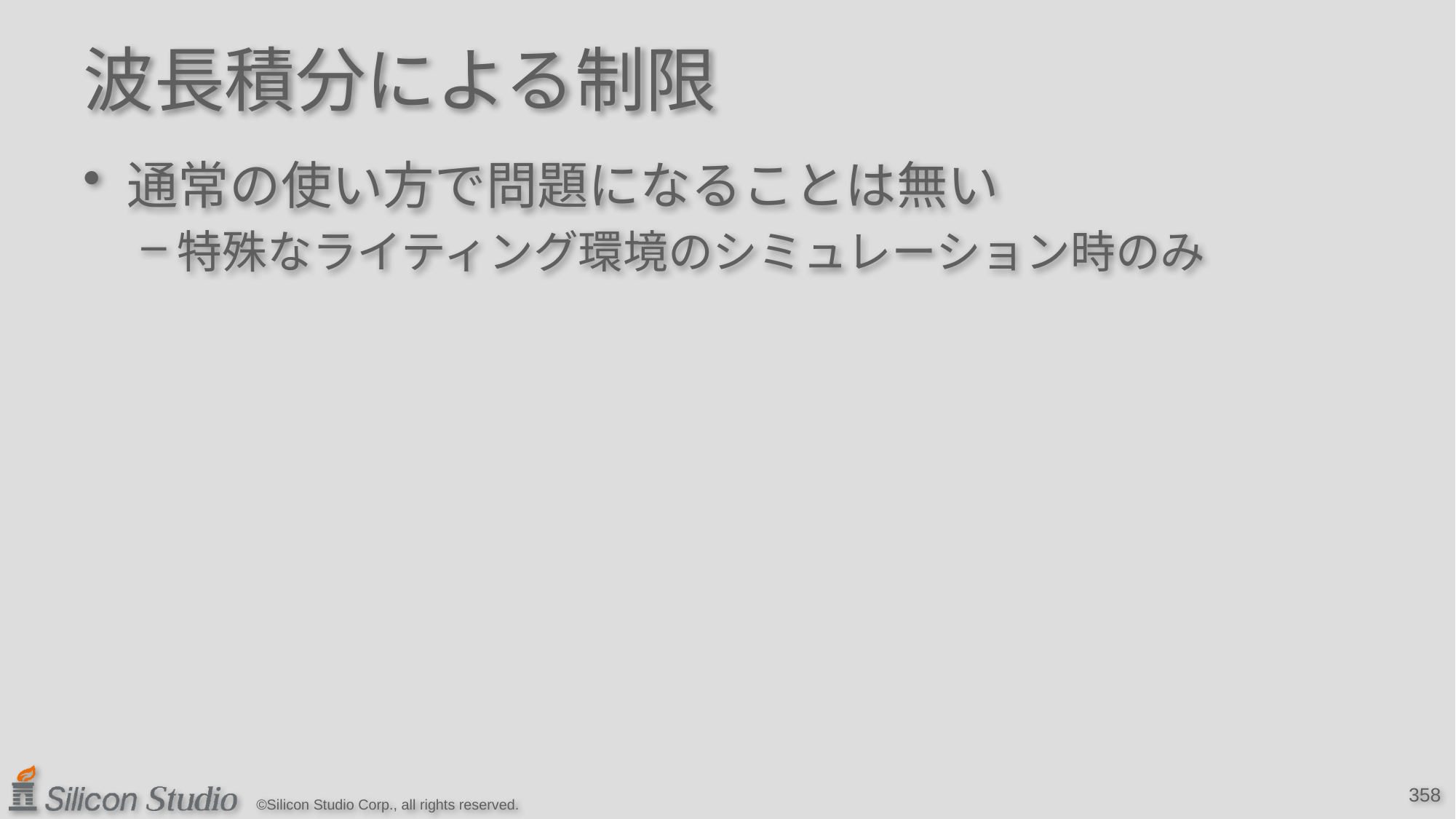

# 波長積分による制限
通常の使い方で問題になることは無い
特殊なライティング環境のシミュレーション時のみ